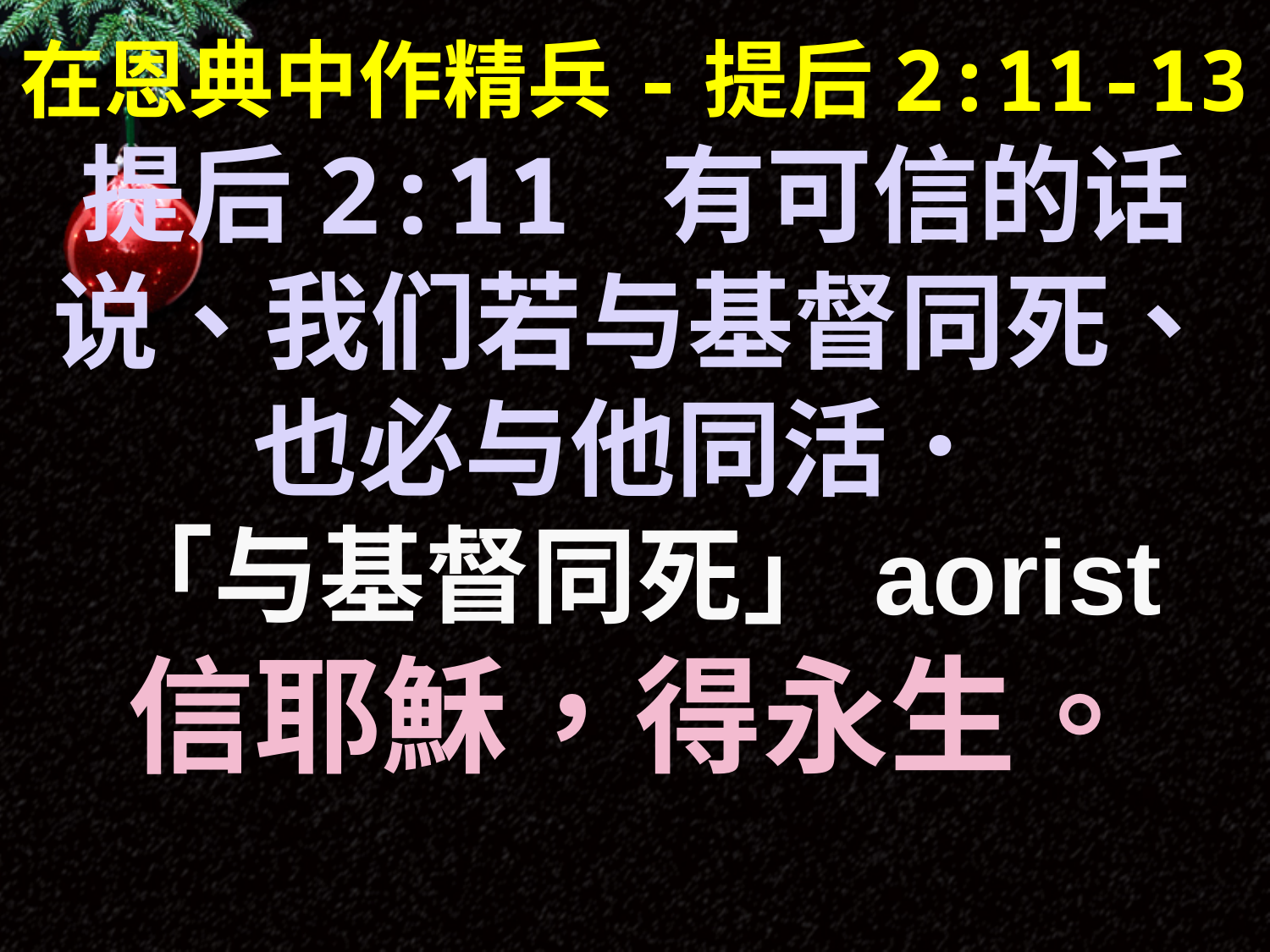

在恩典中作精兵-提后2:11-13
提后2:11 有可信的话说、我们若与基督同死、也必与他同活．
「与基督同死」aorist
信耶穌，得永生。